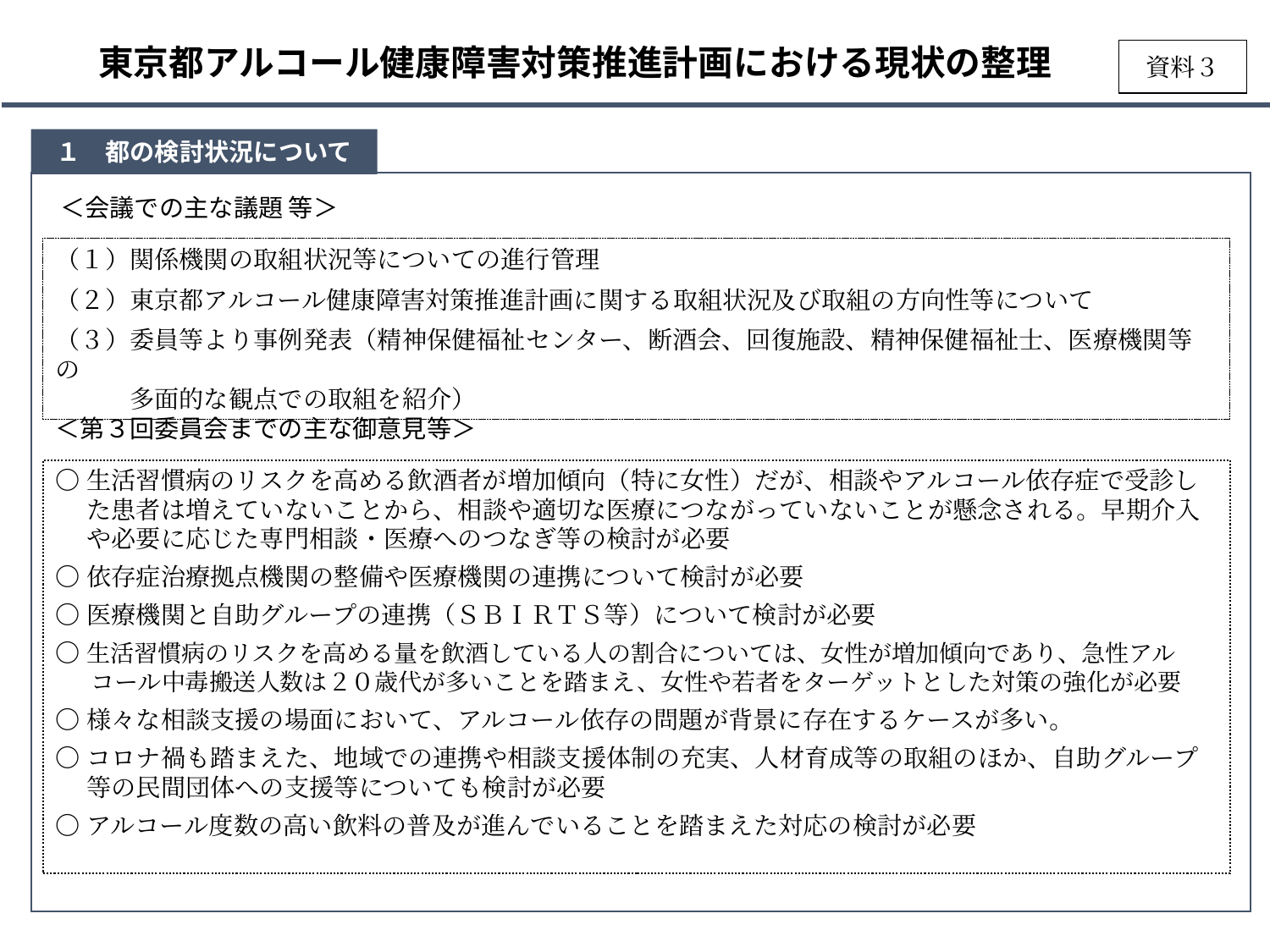

東京都アルコール健康障害対策推進計画における現状の整理
資料３
１　都の検討状況について

＜会議での主な議題 等＞
（１）関係機関の取組状況等についての進行管理

（２）東京都アルコール健康障害対策推進計画に関する取組状況及び取組の方向性等について

（３）委員等より事例発表（精神保健福祉センター、断酒会、回復施設、精神保健福祉士、医療機関等の
　　　多面的な観点での取組を紹介）
＜第３回委員会までの主な御意見等＞
〇 生活習慣病のリスクを高める飲酒者が増加傾向（特に女性）だが、相談やアルコール依存症で受診し
　 た患者は増えていないことから、相談や適切な医療につながっていないことが懸念される。早期介入
　 や必要に応じた専門相談・医療へのつなぎ等の検討が必要

〇 依存症治療拠点機関の整備や医療機関の連携について検討が必要

〇 医療機関と自助グループの連携（ＳＢＩＲＴＳ等）について検討が必要

〇 生活習慣病のリスクを高める量を飲酒している人の割合については、女性が増加傾向であり、急性アル
 　コール中毒搬送人数は２０歳代が多いことを踏まえ、女性や若者をターゲットとした対策の強化が必要

〇 様々な相談支援の場面において、アルコール依存の問題が背景に存在するケースが多い。

〇 コロナ禍も踏まえた、地域での連携や相談支援体制の充実、人材育成等の取組のほか、自助グループ
　 等の民間団体への支援等についても検討が必要

〇 アルコール度数の高い飲料の普及が進んでいることを踏まえた対応の検討が必要